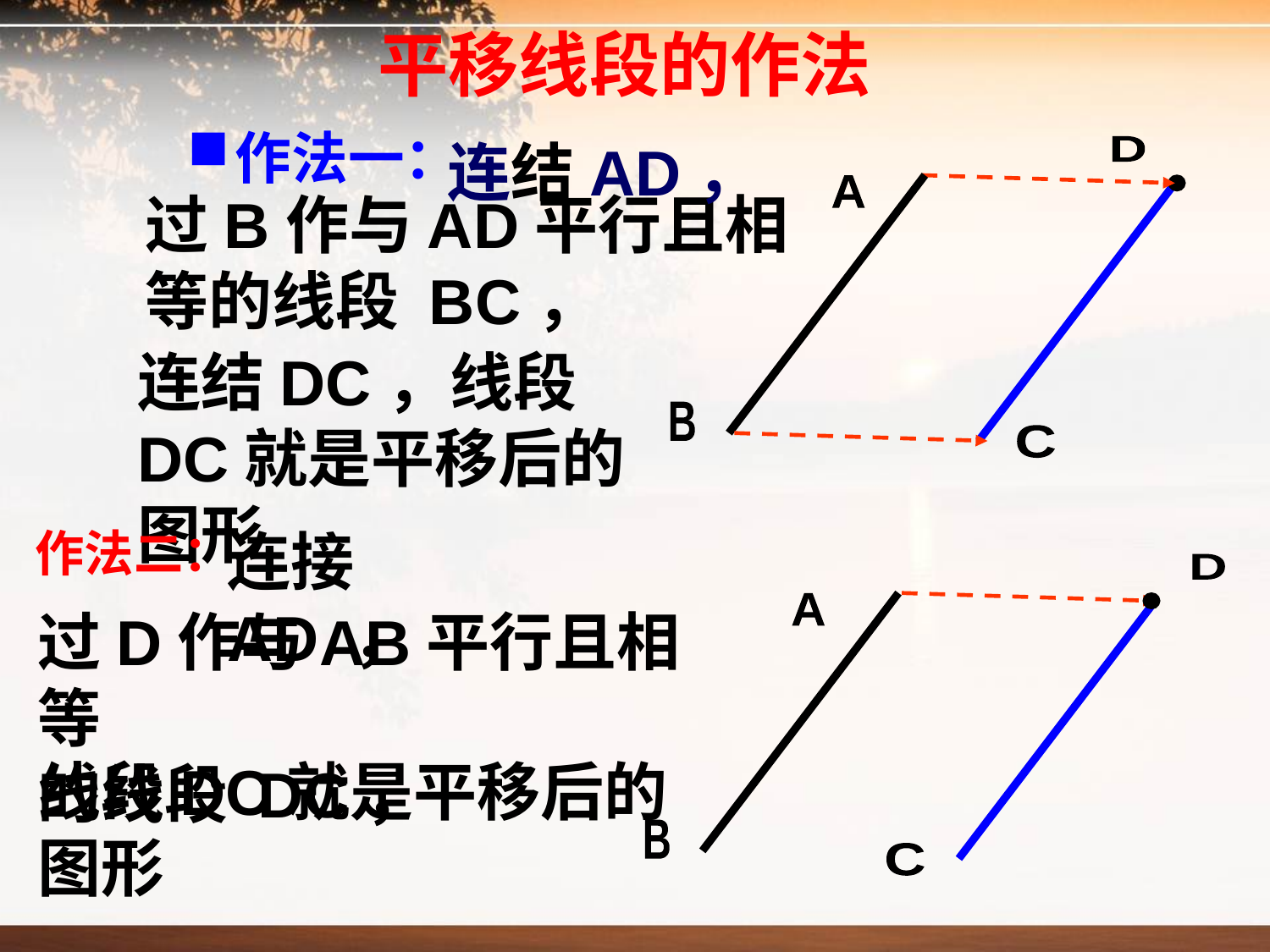

# 平移线段的作法
作法一：
连结AD，
D

A

过B作与AD平行且相
等的线段 BC，

连结DC，线段DC就是平移后的图形
B
C

 作法二：
连接AD ，
D

A

过D作与AB平行且相等
的线段 DC，

线段DC就是平移后的图形
B
C